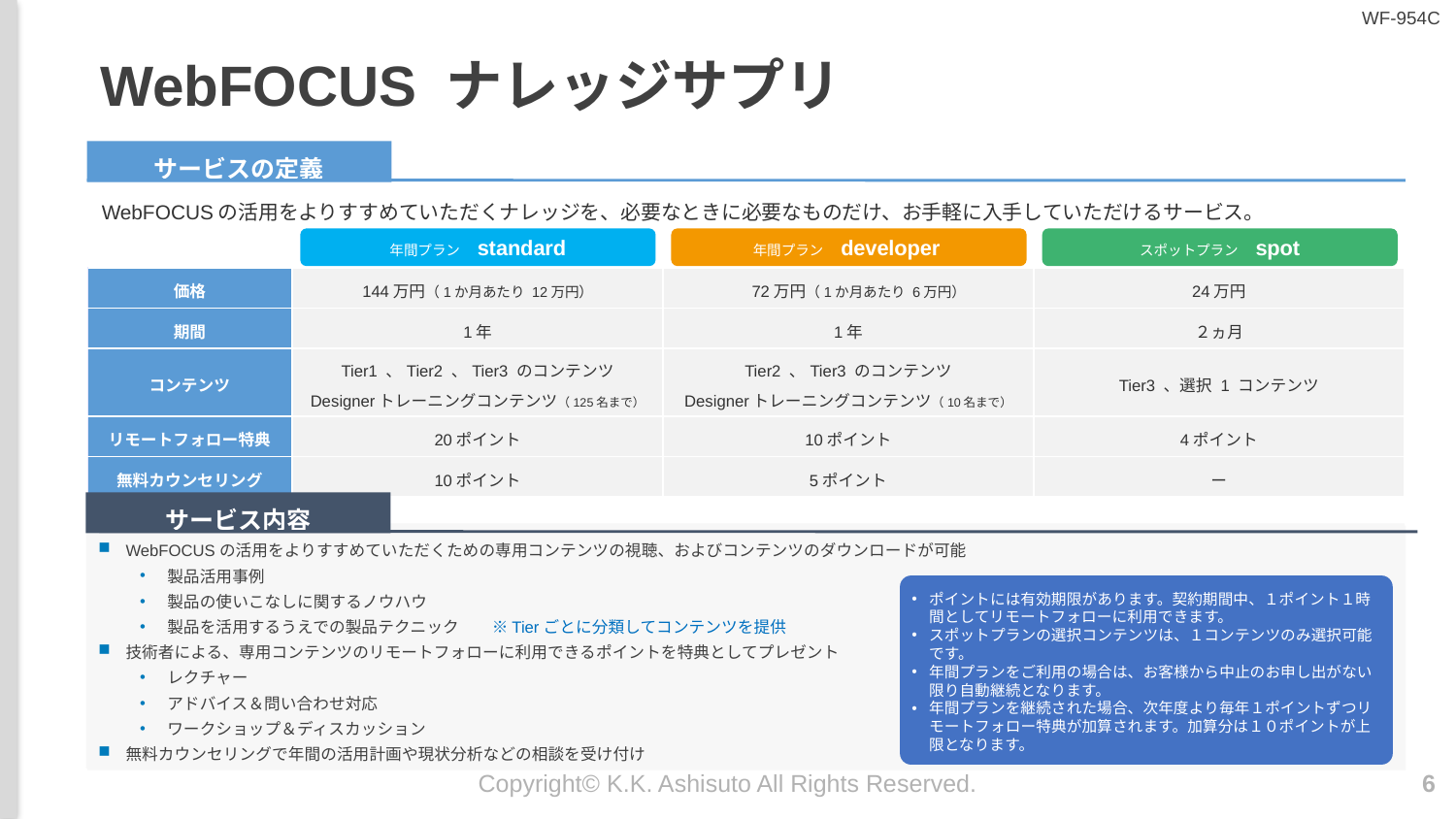

# WebFOCUS ナレッジサプリ
サービスの定義

WebFOCUSの活用をよりすすめていただくナレッジを、必要なときに必要なものだけ、お手軽に入手していただけるサービス。
年間プラン　standard
年間プラン　developer
スポットプラン　spot
| 価格 | 144万円（1か月あたり 12万円） | 72万円（1か月あたり 6万円） | 24万円 |
| --- | --- | --- | --- |
| 期間 | 1年 | 1年 | ２ヵ月 |
| コンテンツ | Tier1 、Tier2 、Tier3 のコンテンツ Designerトレーニングコンテンツ（125名まで） | Tier2 、Tier3 のコンテンツ Designerトレーニングコンテンツ（10名まで） | Tier3 、選択 1 コンテンツ |
| リモートフォロー特典 | 20ポイント | 10ポイント | 4ポイント |
| 無料カウンセリング | 10ポイント | 5ポイント | ー |
サービス内容
WebFOCUSの活用をよりすすめていただくための専用コンテンツの視聴、およびコンテンツのダウンロードが可能
製品活用事例
製品の使いこなしに関するノウハウ
製品を活用するうえでの製品テクニック　　※Tierごとに分類してコンテンツを提供
技術者による、専用コンテンツのリモートフォローに利用できるポイントを特典としてプレゼント
レクチャー
アドバイス＆問い合わせ対応
ワークショップ＆ディスカッション
無料カウンセリングで年間の活用計画や現状分析などの相談を受け付け
WebFOCUSの活用をよりすすめていただくための専用コンテンツの視聴、およびコンテンツのダウンロードが可能
製品活用事例
製品の使いこなしに関するノウハウ
製品を活用するうえでの製品テクニック　　※Tierごとに分類してコンテンツを提供
技術者による、専用コンテンツのリモートフォローに利用できるポイントを特典としてプレゼント
レクチャー
アドバイス＆問い合わせ対応
ワークショップ＆ディスカッション
無料カウンセリングで年間の活用計画や現状分析などの相談を受け付け

ポイントには有効期限があります。契約期間中、１ポイント１時間としてリモートフォローに利用できます。
スポットプランの選択コンテンツは、１コンテンツのみ選択可能です。
年間プランをご利用の場合は、お客様から中止のお申し出がない限り自動継続となります。
年間プランを継続された場合、次年度より毎年１ポイントずつリモートフォロー特典が加算されます。加算分は１０ポイントが上限となります。
Copyright© K.K. Ashisuto All Rights Reserved.
6